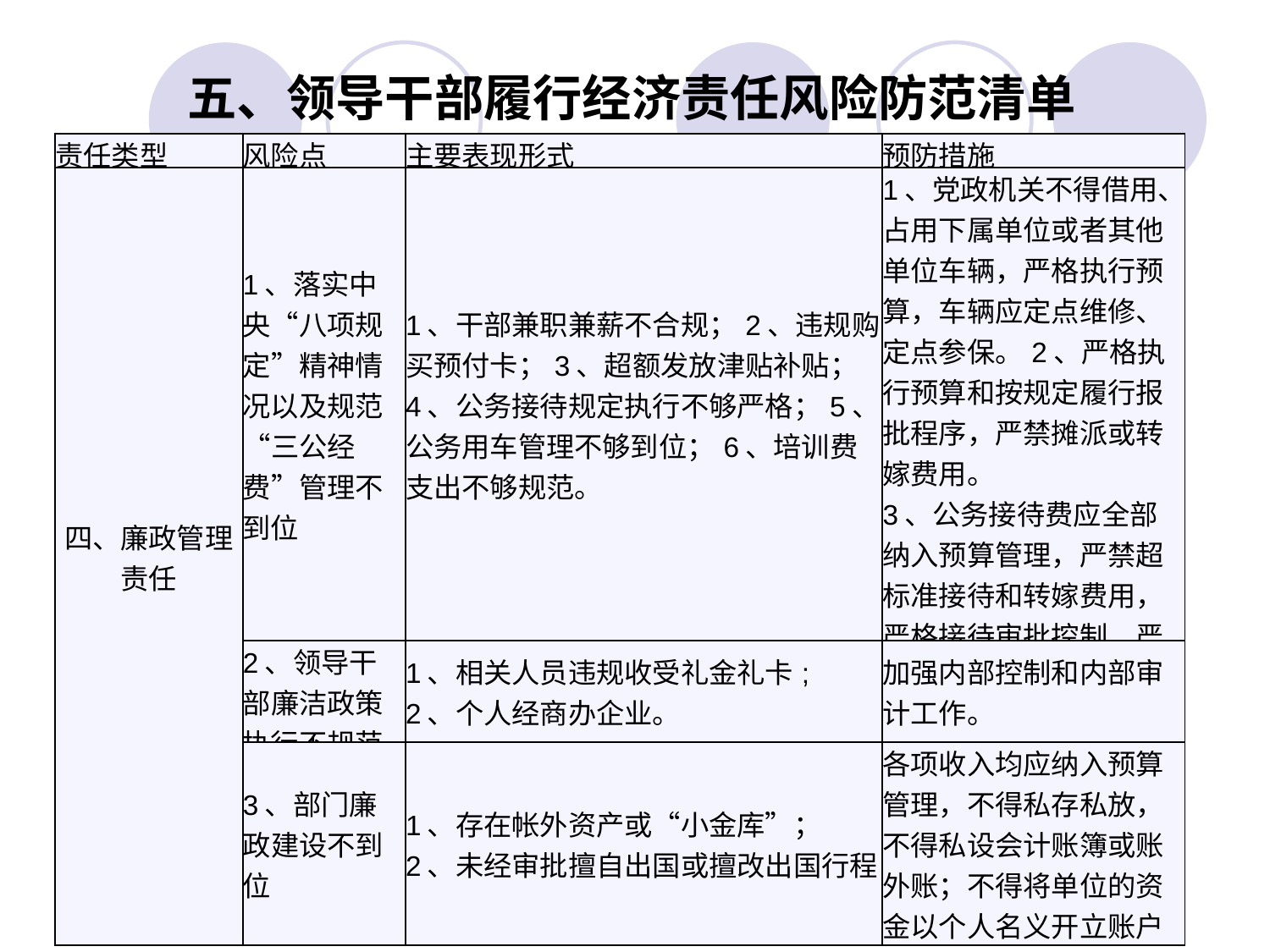

五、领导干部履行经济责任风险防范清单
| 责任类型 | 风险点 | 主要表现形式 | 预防措施 |
| --- | --- | --- | --- |
| 四、廉政管理责任 | 1、落实中央“八项规定”精神情况以及规范“三公经费”管理不到位 | 1、干部兼职兼薪不合规；2、违规购买预付卡；3、超额发放津贴补贴；4、公务接待规定执行不够严格；5、公务用车管理不够到位；6、培训费支出不够规范。 | 1、党政机关不得借用、占用下属单位或者其他单位车辆，严格执行预算，车辆应定点维修、定点参保。2、严格执行预算和按规定履行报批程序，严禁摊派或转嫁费用。 3、公务接待费应全部纳入预算管理，严禁超标准接待和转嫁费用，严格接待审批控制，严禁接待无公函的公务活动和来访人员。 |
|  | 2、领导干部廉洁政策执行不规范 | 1、相关人员违规收受礼金礼卡; 2、个人经商办企业。 | 加强内部控制和内部审计工作。 |
|  | 3、部门廉政建设不到位 | 1、存在帐外资产或“小金库”； 2、未经审批擅自出国或擅改出国行程； | 各项收入均应纳入预算管理，不得私存私放，不得私设会计账簿或账外账；不得将单位的资金以个人名义开立账户存储。 |